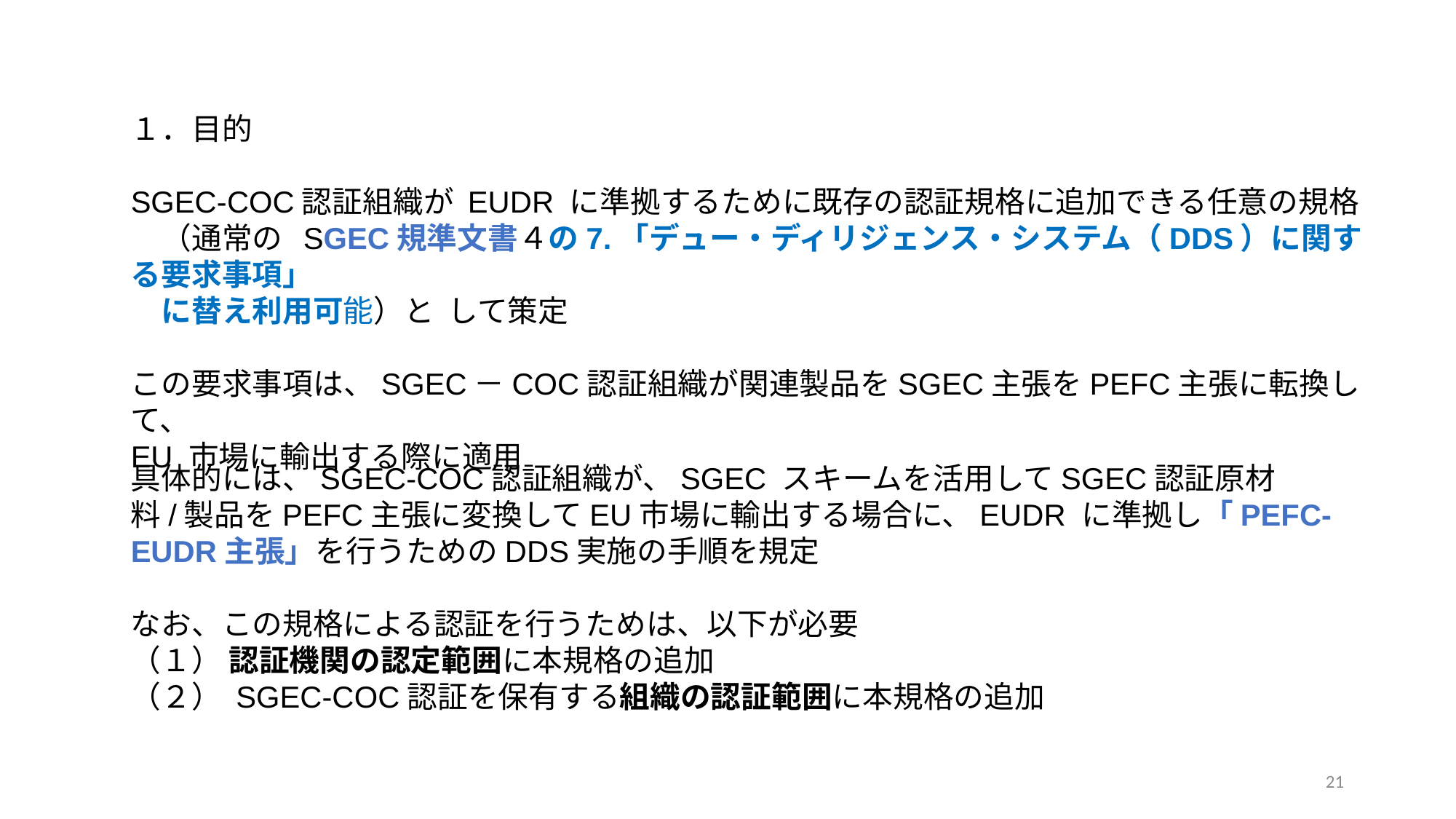

１．目的

SGEC-COC認証組織が EUDR に準拠するために既存の認証規格に追加できる任意の規格
　（通常の  SGEC規準文書４の7.「デュー・ディリジェンス・システム（DDS）に関する要求事項」
　に替え利用可能）と  して策定

この要求事項は、SGEC－COC認証組織が関連製品をSGEC主張をPEFC主張に転換して、
EU 市場に輸出する際に適用
具体的には、SGEC-COC認証組織が、SGEC スキームを活用してSGEC認証原材料/製品をPEFC主張に変換してEU市場に輸出する場合に、EUDR に準拠し「PEFC-EUDR主張」を行うためのDDS実施の手順を規定

なお、この規格による認証を行うためは、以下が必要
（１） 認証機関の認定範囲に本規格の追加
（２） SGEC-COC認証を保有する組織の認証範囲に本規格の追加

21